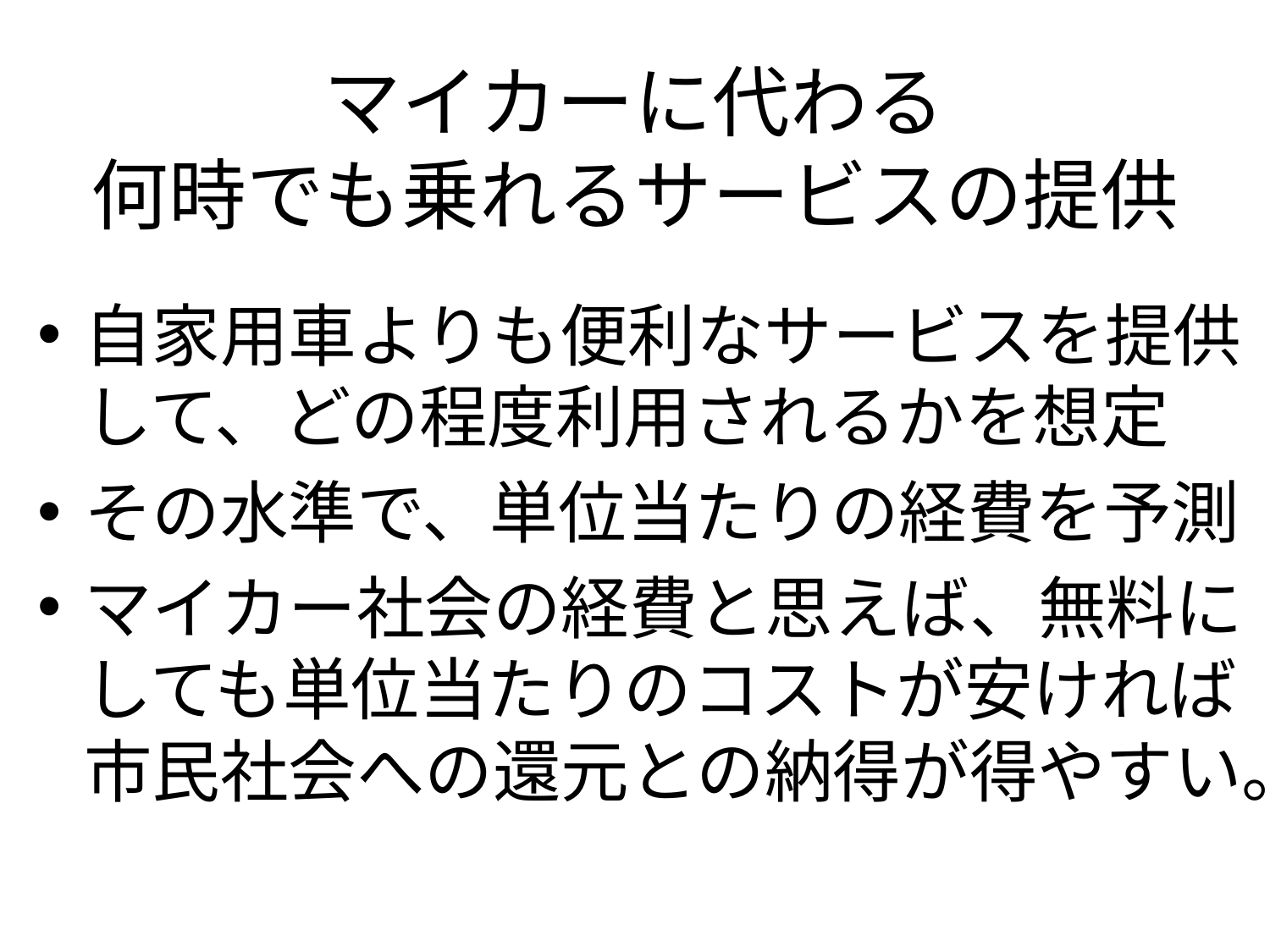

# マイカーに代わる 何時でも乗れるサービスの提供
自家用車よりも便利なサービスを提供して、どの程度利用されるかを想定
その水準で、単位当たりの経費を予測
マイカー社会の経費と思えば、無料にしても単位当たりのコストが安ければ市民社会への還元との納得が得やすい。